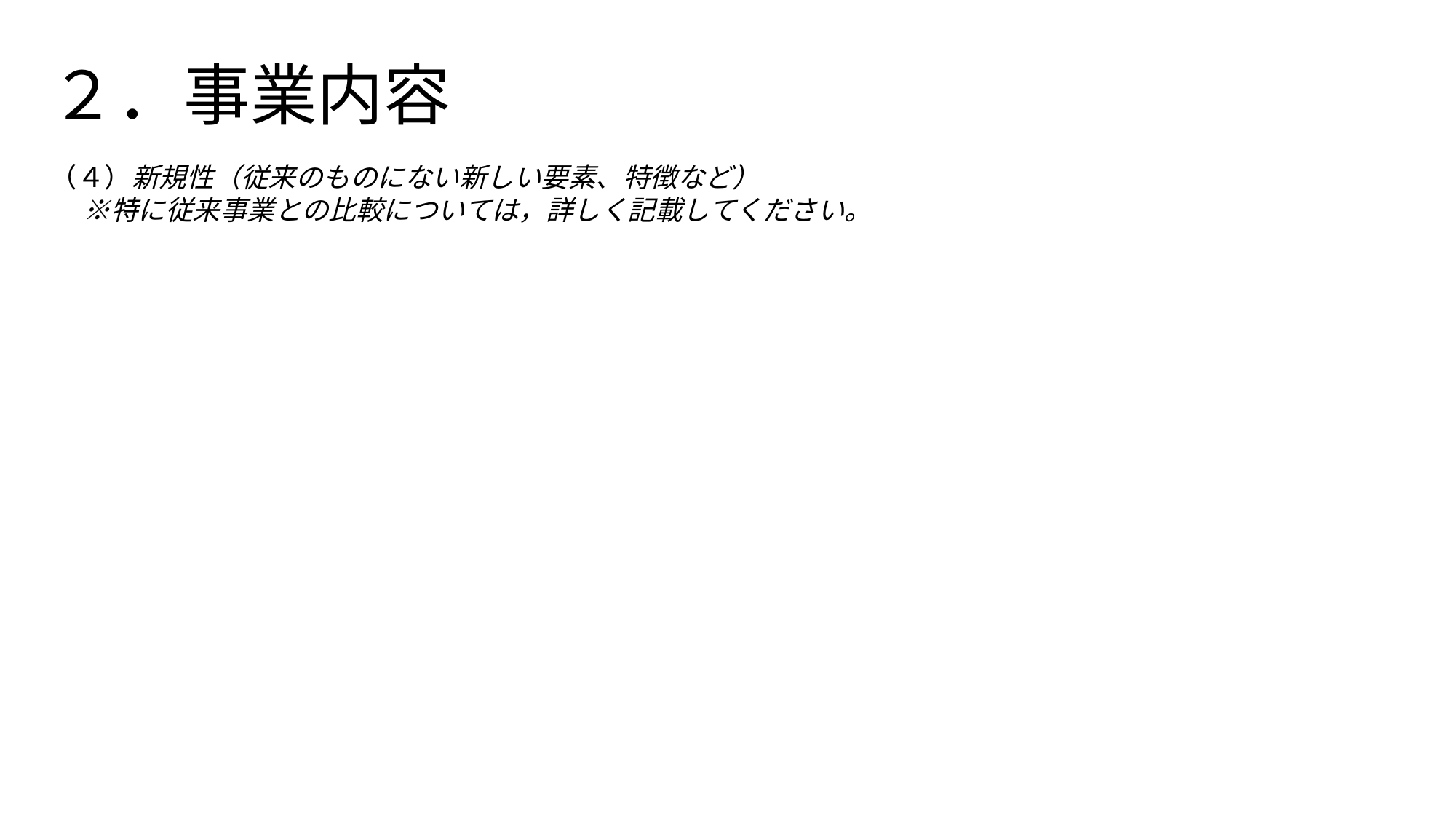

# ２．事業内容
（４）新規性（従来のものにない新しい要素、特徴など）
　 ※特に従来事業との比較については，詳しく記載してください。